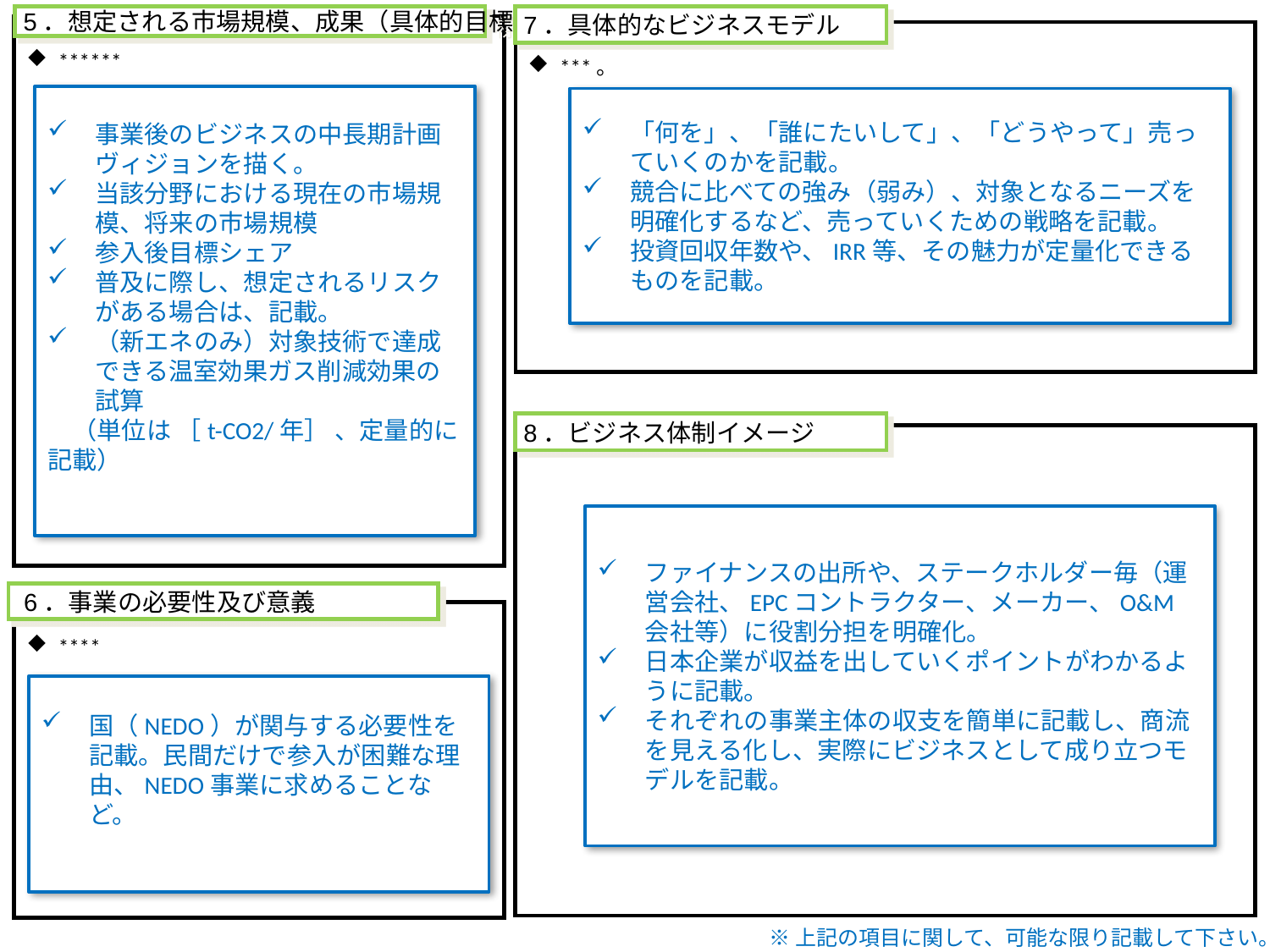

5．想定される市場規模、成果（具体的目標）
7．具体的なビジネスモデル

******

***。

事業後のビジネスの中長期計画ヴィジョンを描く。
当該分野における現在の市場規模、将来の市場規模
参入後目標シェア
普及に際し、想定されるリスクがある場合は、記載。
（新エネのみ）対象技術で達成できる温室効果ガス削減効果の試算
　（単位は ［t-CO2/年］ 、定量的に記載）

「何を」、「誰にたいして」、「どうやって」売っていくのかを記載。
競合に比べての強み（弱み）、対象となるニーズを明確化するなど、売っていくための戦略を記載。
投資回収年数や、IRR等、その魅力が定量化できるものを記載。
8．ビジネス体制イメージ

ファイナンスの出所や、ステークホルダー毎（運営会社、EPCコントラクター、メーカー、O&M会社等）に役割分担を明確化。
日本企業が収益を出していくポイントがわかるように記載。
それぞれの事業主体の収支を簡単に記載し、商流を見える化し、実際にビジネスとして成り立つモデルを記載。
 6．事業の必要性及び意義

****
国（NEDO）が関与する必要性を記載。民間だけで参入が困難な理由、NEDO事業に求めることなど。

※上記の項目に関して、可能な限り記載して下さい。